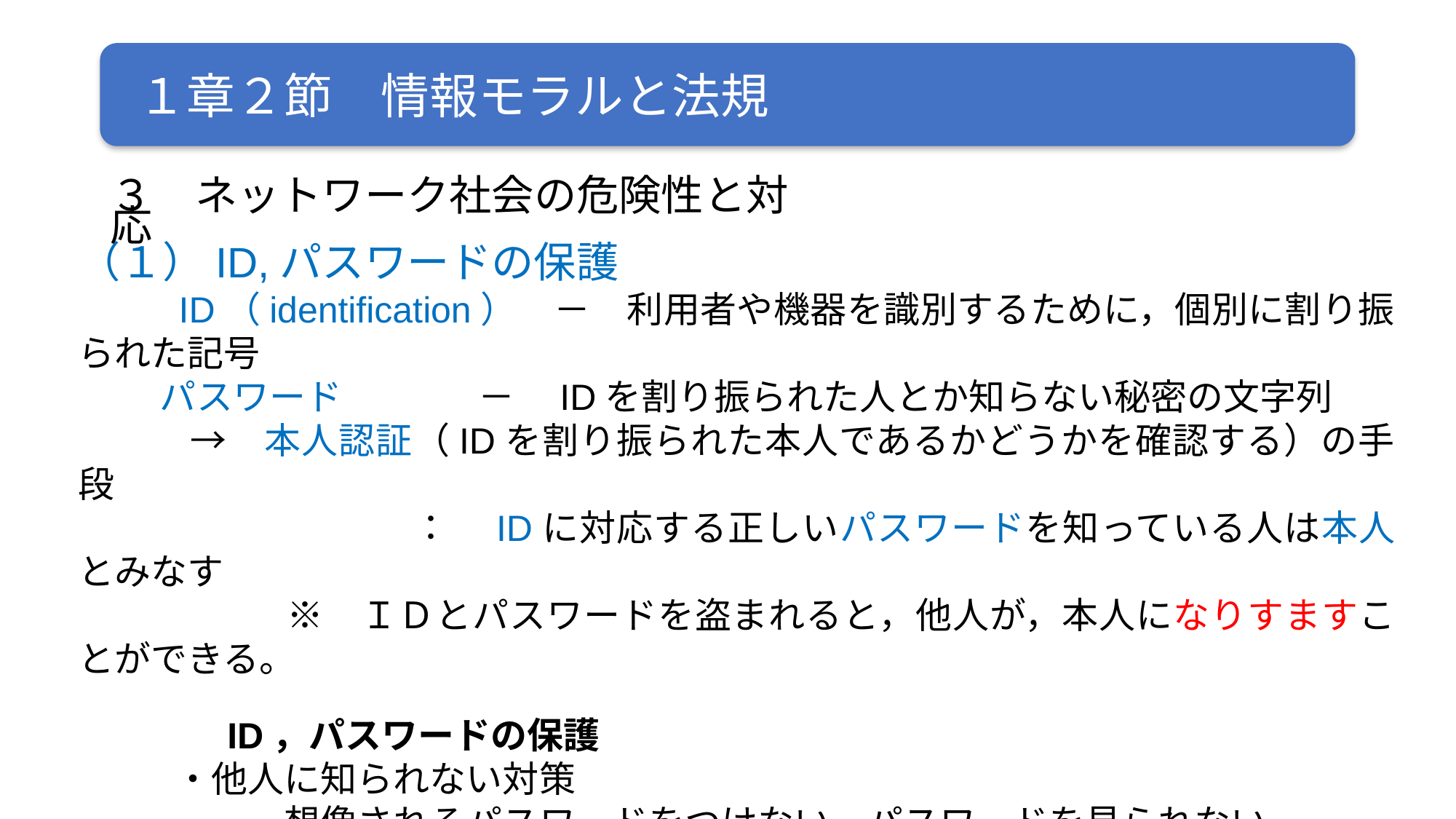

３　ネットワーク社会の危険性と対応
（１）ID,パスワードの保護
　　　ID（identification）　－　利用者や機器を識別するために，個別に割り振られた記号
　　　パスワード　　　　－　IDを割り振られた人とか知らない秘密の文字列
　　　　→　本人認証（IDを割り振られた本人であるかどうかを確認する）の手段
　　　　　　　　　：　IDに対応する正しいパスワードを知っている人は本人とみなす
　　　　※　ＩＤとパスワードを盗まれると，他人が，本人になりすますことができる。

　　　ID，パスワードの保護
　・他人に知られない対策
　　　　想像されるパスワードをつけない，パスワードを見られない

　・マルウェア対策　－　コンピュータに害を与える目的で作成されたソフトウェア
　　　　セキュリティ対策ソフトウェアの導入